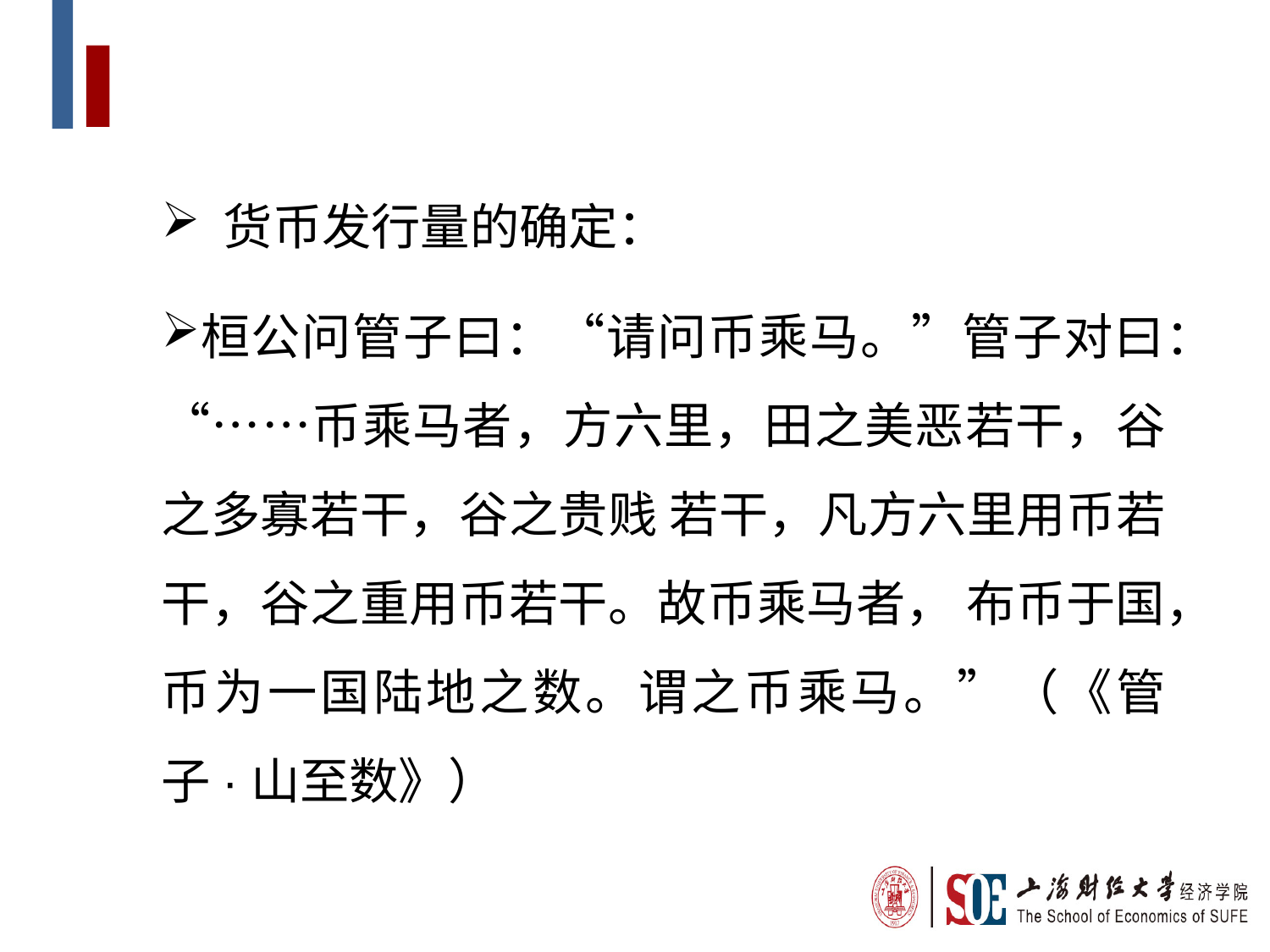

货币发行量的确定：
桓公问管子曰：“请问币乘马。”管子对曰：“……币乘马者，方六里，田之美恶若干，谷之多寡若干，谷之贵贱 若干，凡方六里用币若干，谷之重用币若干。故币乘马者， 布币于国，币为一国陆地之数。谓之币乘马。”（《管 子·山至数》）